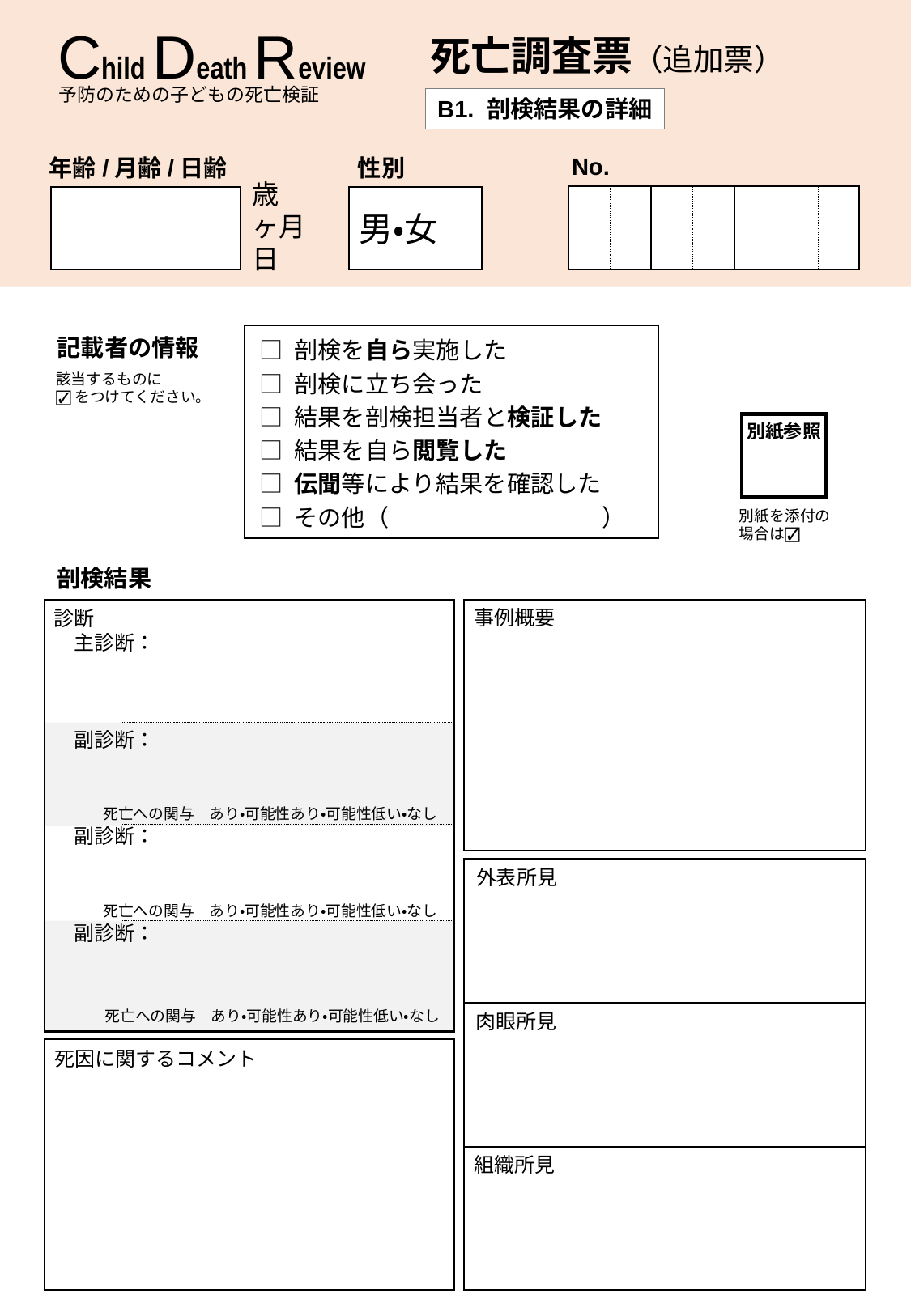

Child Death Review
死亡調査票（追加票）
予防のための子どもの死亡検証
B1. 剖検結果の詳細
No.
年齢/月齢/日齢
性別
歳
ヶ月
日

男・女

記載者の情報
□ 剖検を自ら実施した
□ 剖検に立ち会った
□ 結果を剖検担当者と検証した
□ 結果を自ら閲覧した
□ 伝聞等により結果を確認した
□ その他（　　　　　　　　　）
該当するものに
☑をつけてください。
別紙参照

別紙を添付の場合は☑
剖検結果
事例概要

診断
　主診断：

　副診断：

　副診断：

　副診断：

死亡への関与　あり・可能性あり・可能性低い・なし

外表所見
死亡への関与　あり・可能性あり・可能性低い・なし

死亡への関与　あり・可能性あり・可能性低い・なし
肉眼所見

死因に関するコメント
組織所見